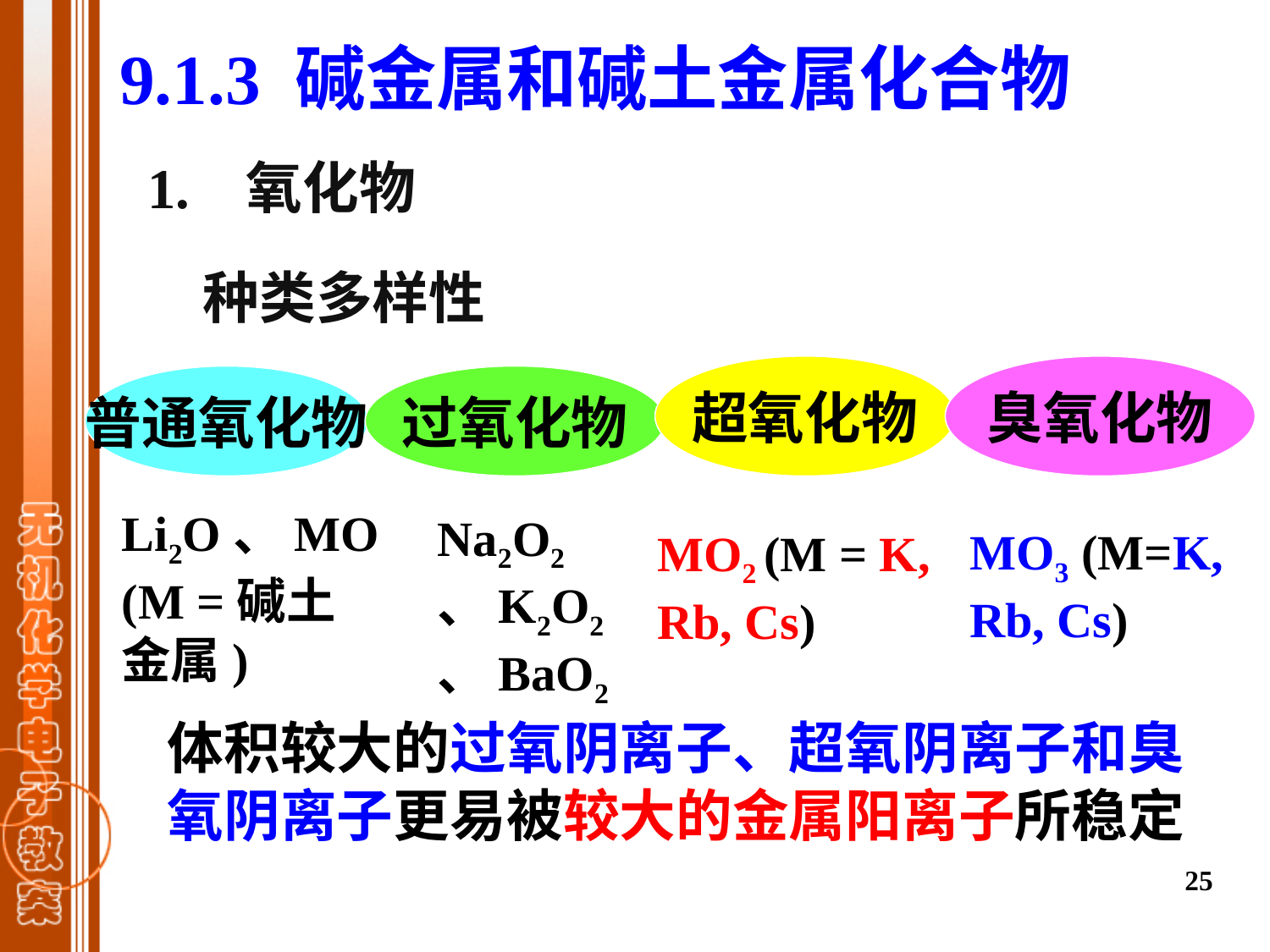

9.1.3 碱金属和碱土金属化合物
1.   氧化物
种类多样性
超氧化物
臭氧化物
普通氧化物
过氧化物
Li2O、MO (M =碱土金属)
Na2O2、K2O2、BaO2
MO3 (M=K, Rb, Cs)
MO2 (M = K, Rb, Cs)
体积较大的过氧阴离子、超氧阴离子和臭氧阴离子更易被较大的金属阳离子所稳定
25